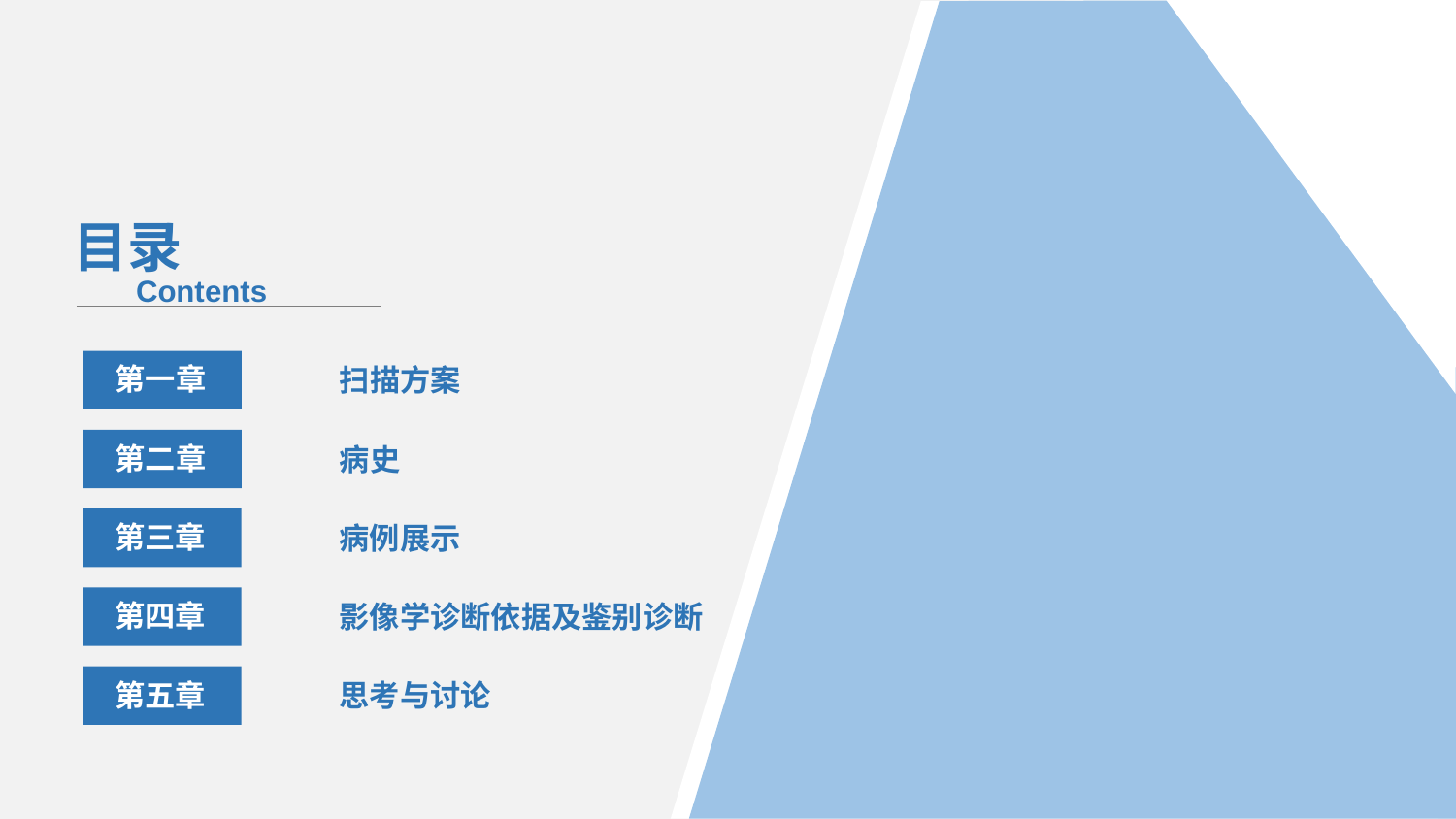

目录
Contents

第一章
扫描方案

第二章
病史

第三章
病例展示

第四章
影像学诊断依据及鉴别诊断

第五章
思考与讨论